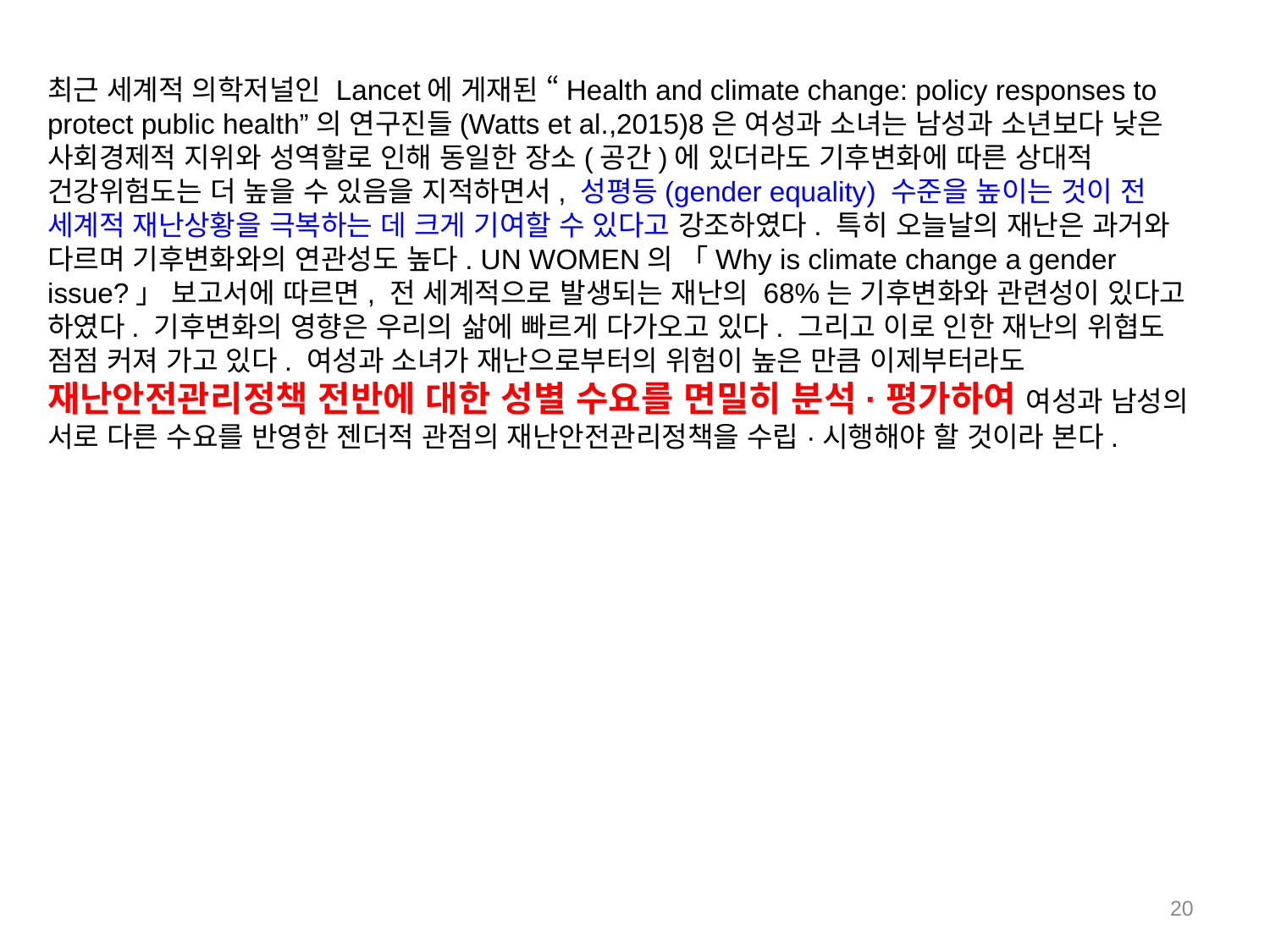

최근 세계적 의학저널인 Lancet에 게재된 “Health and climate change: policy responses to protect public health”의 연구진들(Watts et al.,2015)8은 여성과 소녀는 남성과 소년보다 낮은 사회경제적 지위와 성역할로 인해 동일한 장소(공간)에 있더라도 기후변화에 따른 상대적 건강위험도는 더 높을 수 있음을 지적하면서, 성평등(gender equality) 수준을 높이는 것이 전 세계적 재난상황을 극복하는 데 크게 기여할 수 있다고 강조하였다. 특히 오늘날의 재난은 과거와 다르며 기후변화와의 연관성도 높다. UN WOMEN의 「Why is climate change a gender issue?」 보고서에 따르면, 전 세계적으로 발생되는 재난의 68%는 기후변화와 관련성이 있다고 하였다. 기후변화의 영향은 우리의 삶에 빠르게 다가오고 있다. 그리고 이로 인한 재난의 위협도 점점 커져 가고 있다. 여성과 소녀가 재난으로부터의 위험이 높은 만큼 이제부터라도 재난안전관리정책 전반에 대한 성별 수요를 면밀히 분석·평가하여 여성과 남성의 서로 다른 수요를 반영한 젠더적 관점의 재난안전관리정책을 수립·시행해야 할 것이라 본다.
20